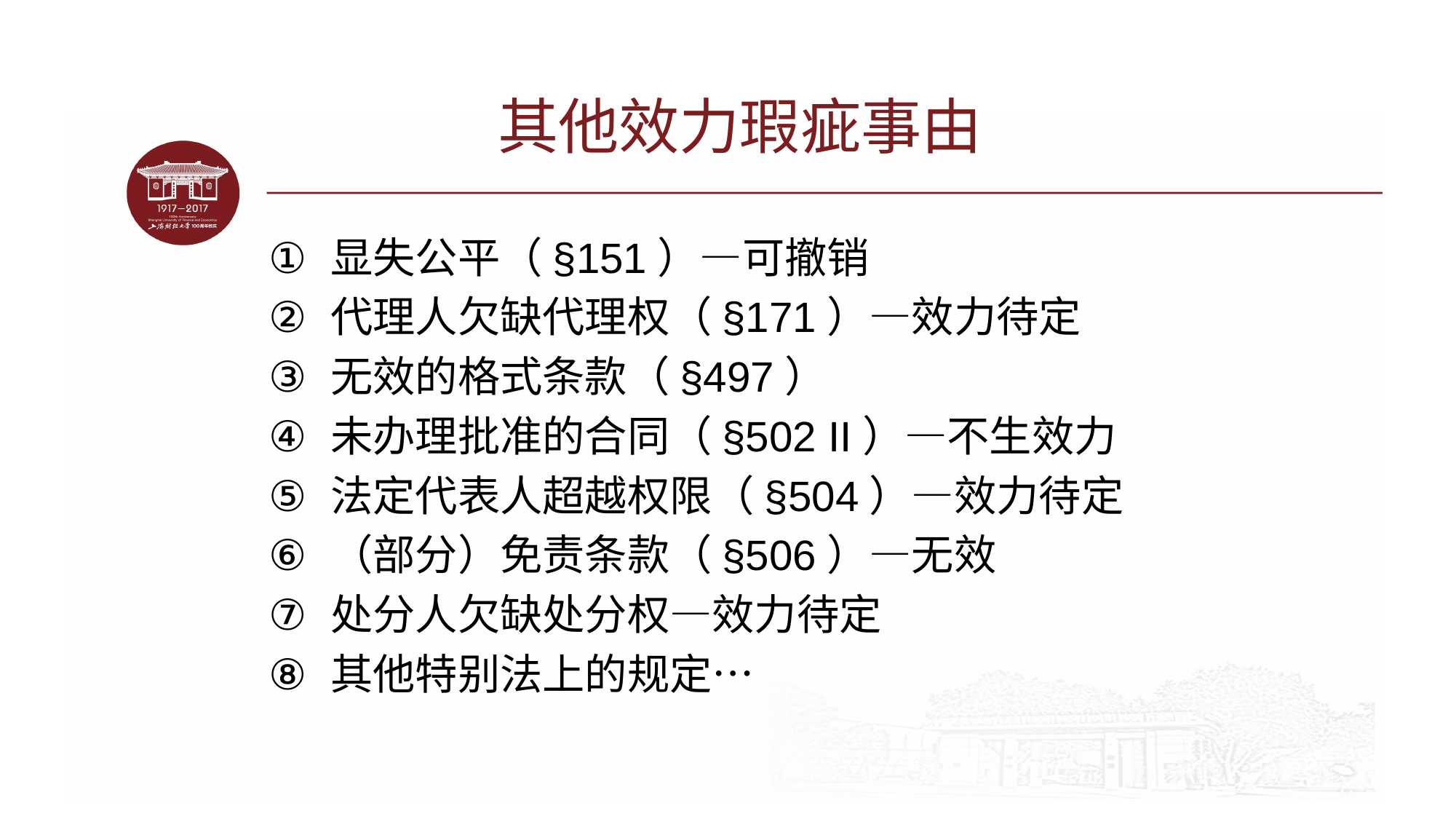

# 其他效力瑕疵事由
显失公平（§151）—可撤销
代理人欠缺代理权（§171）—效力待定
无效的格式条款（§497）
未办理批准的合同（§502 II）—不生效力
法定代表人超越权限（§504）—效力待定
（部分）免责条款（§506）—无效
处分人欠缺处分权—效力待定
其他特别法上的规定…